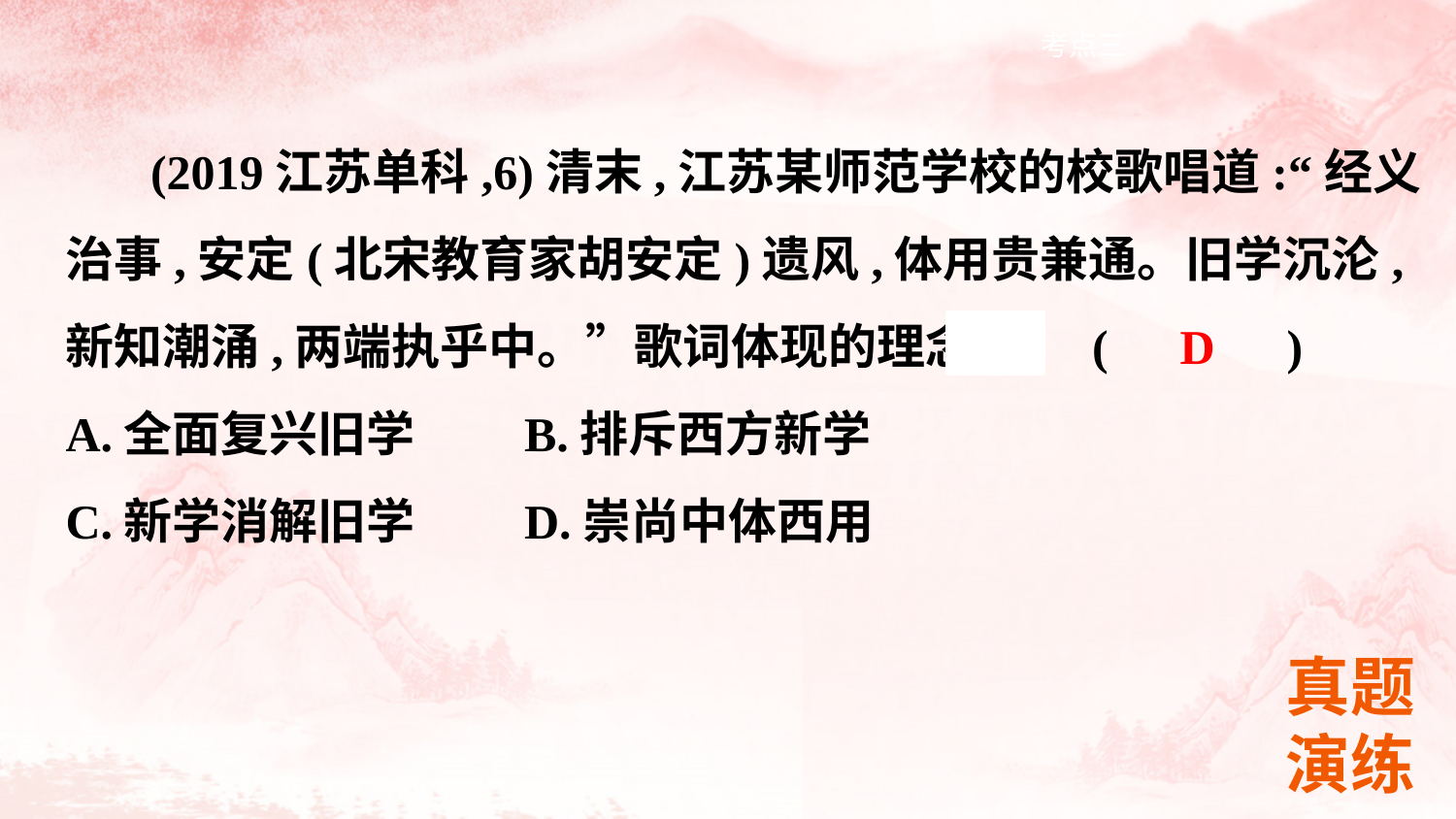

(2019江苏单科,6)清末,江苏某师范学校的校歌唱道:“经义治事,安定(北宋教育家胡安定)遗风,体用贵兼通。旧学沉沦,新知潮涌,两端执乎中。”歌词体现的理念是 (　D　)
A.全面复兴旧学　　B.排斥西方新学
C.新学消解旧学　　D.崇尚中体西用

真题演练